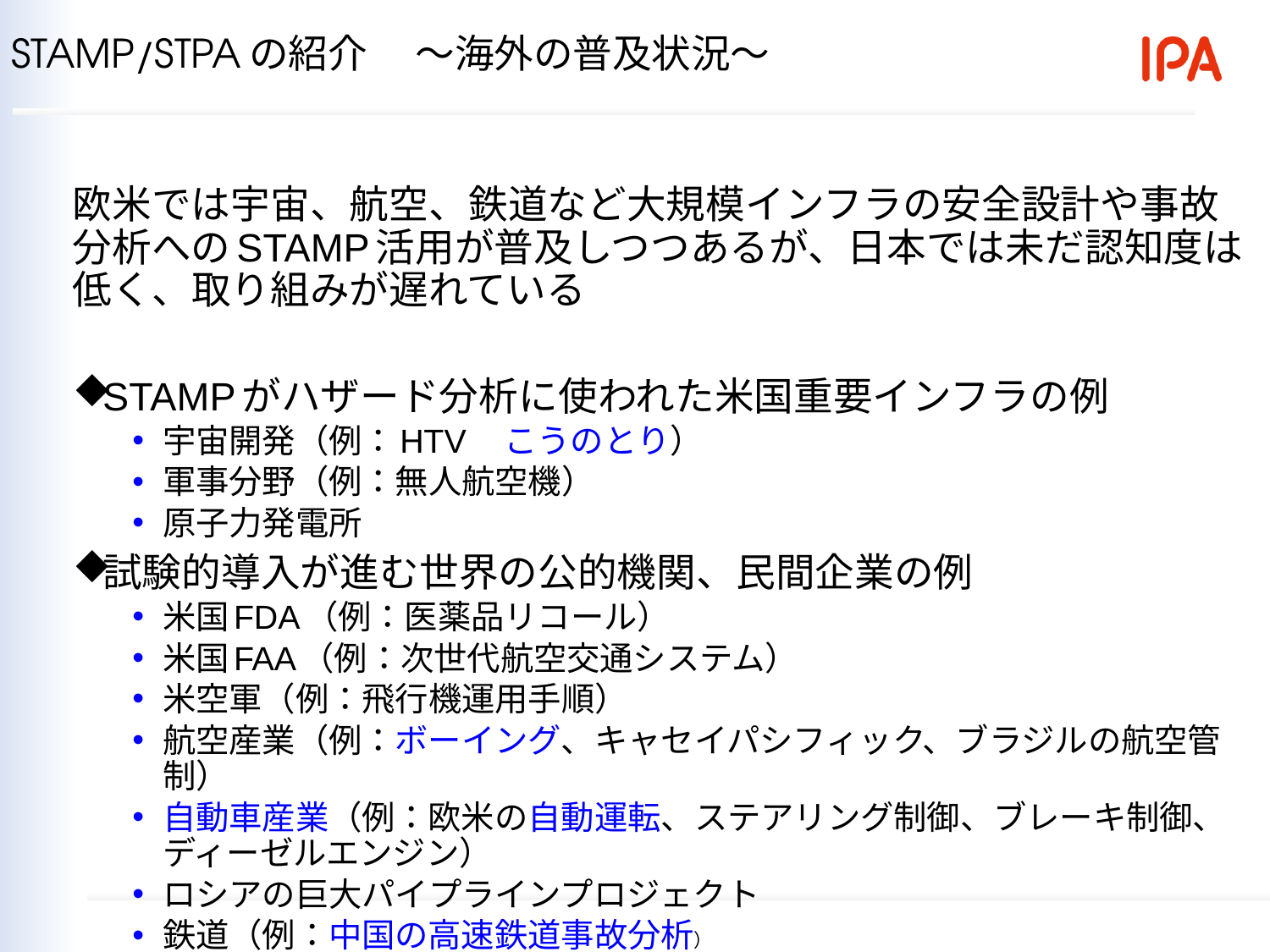

STAMP/STPAの紹介 　～海外の普及状況～
欧米では宇宙、航空、鉄道など大規模インフラの安全設計や事故分析へのSTAMP活用が普及しつつあるが、日本では未だ認知度は低く、取り組みが遅れている

STAMPがハザード分析に使われた米国重要インフラの例
宇宙開発（例：HTV　こうのとり）
軍事分野（例：無人航空機）
原子力発電所
試験的導入が進む世界の公的機関、民間企業の例
米国FDA（例：医薬品リコール）
米国FAA（例：次世代航空交通システム）
米空軍（例：飛行機運用手順）
航空産業（例：ボーイング、キャセイパシフィック、ブラジルの航空管制）
自動車産業（例：欧米の自動運転、ステアリング制御、ブレーキ制御、ディーゼルエンジン）
ロシアの巨大パイプラインプロジェクト
鉄道（例：中国の高速鉄道事故分析）